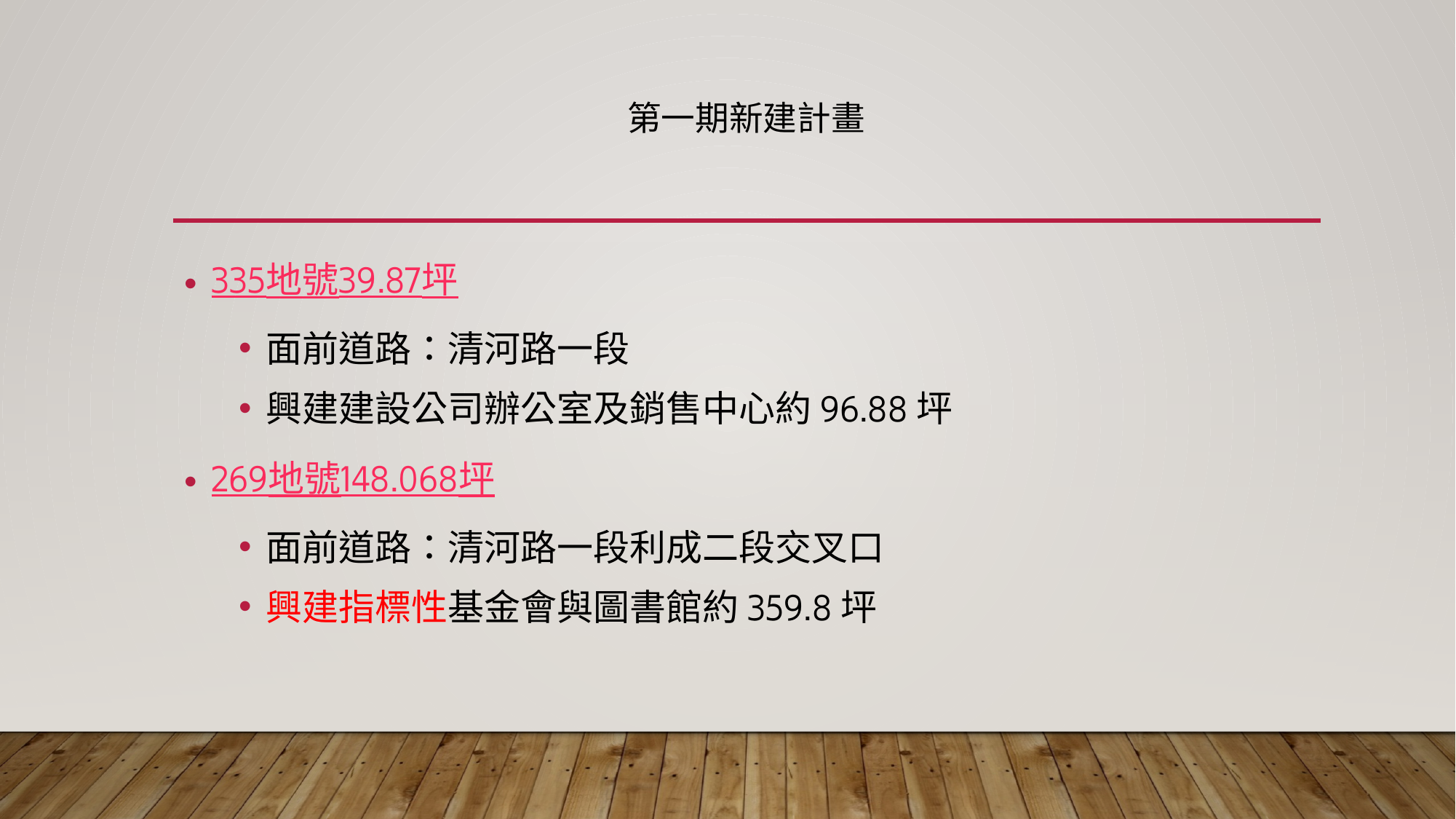

# 第一期新建計畫
335地號39.87坪
面前道路：清河路一段
興建建設公司辦公室及銷售中心約96.88坪
269地號148.068坪
面前道路：清河路一段利成二段交叉口
興建指標性基金會與圖書館約359.8坪